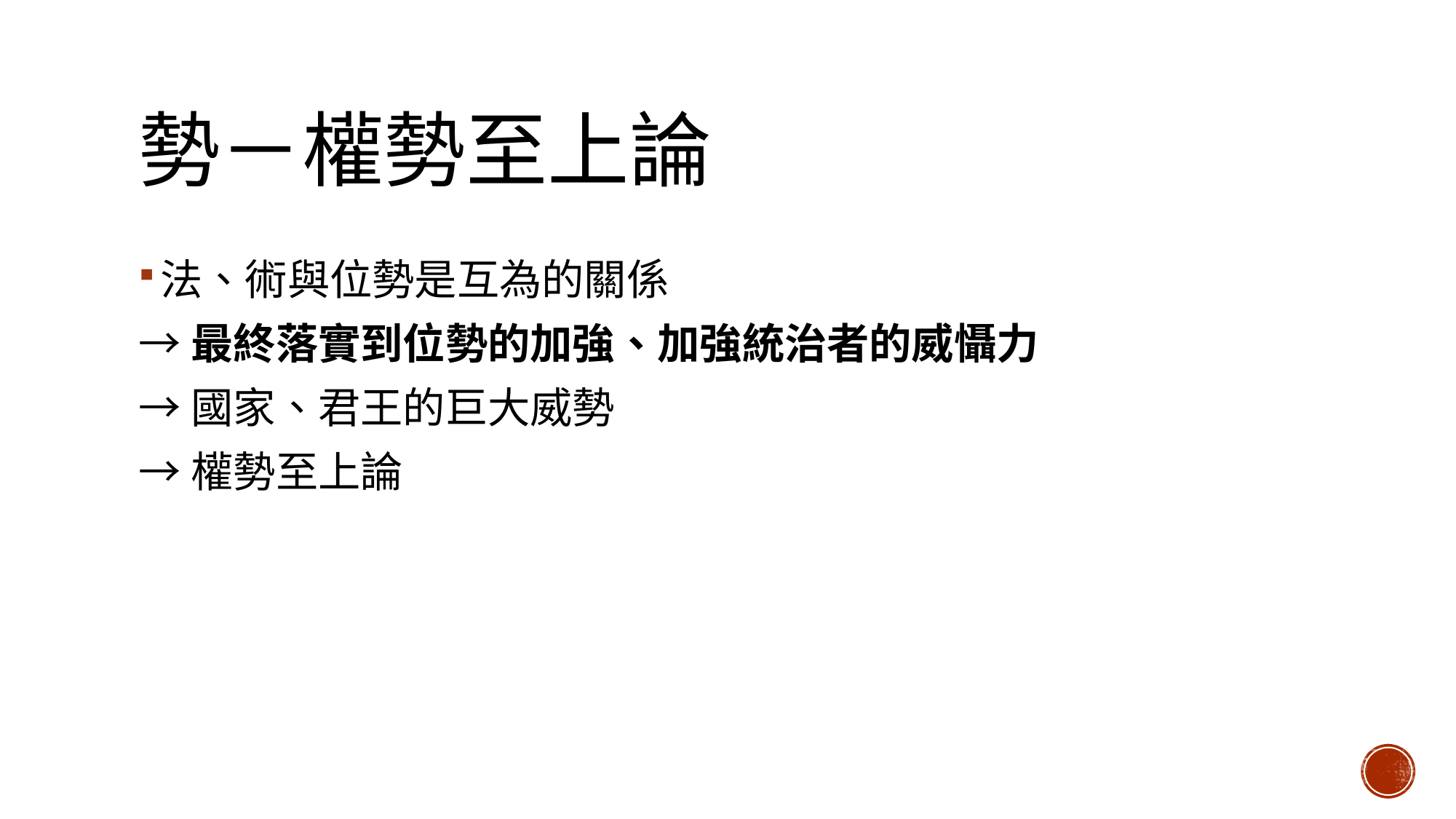

# 勢－權勢至上論
法、術與位勢是互為的關係
→最終落實到位勢的加強、加強統治者的威懾力
→國家、君王的巨大威勢
→權勢至上論